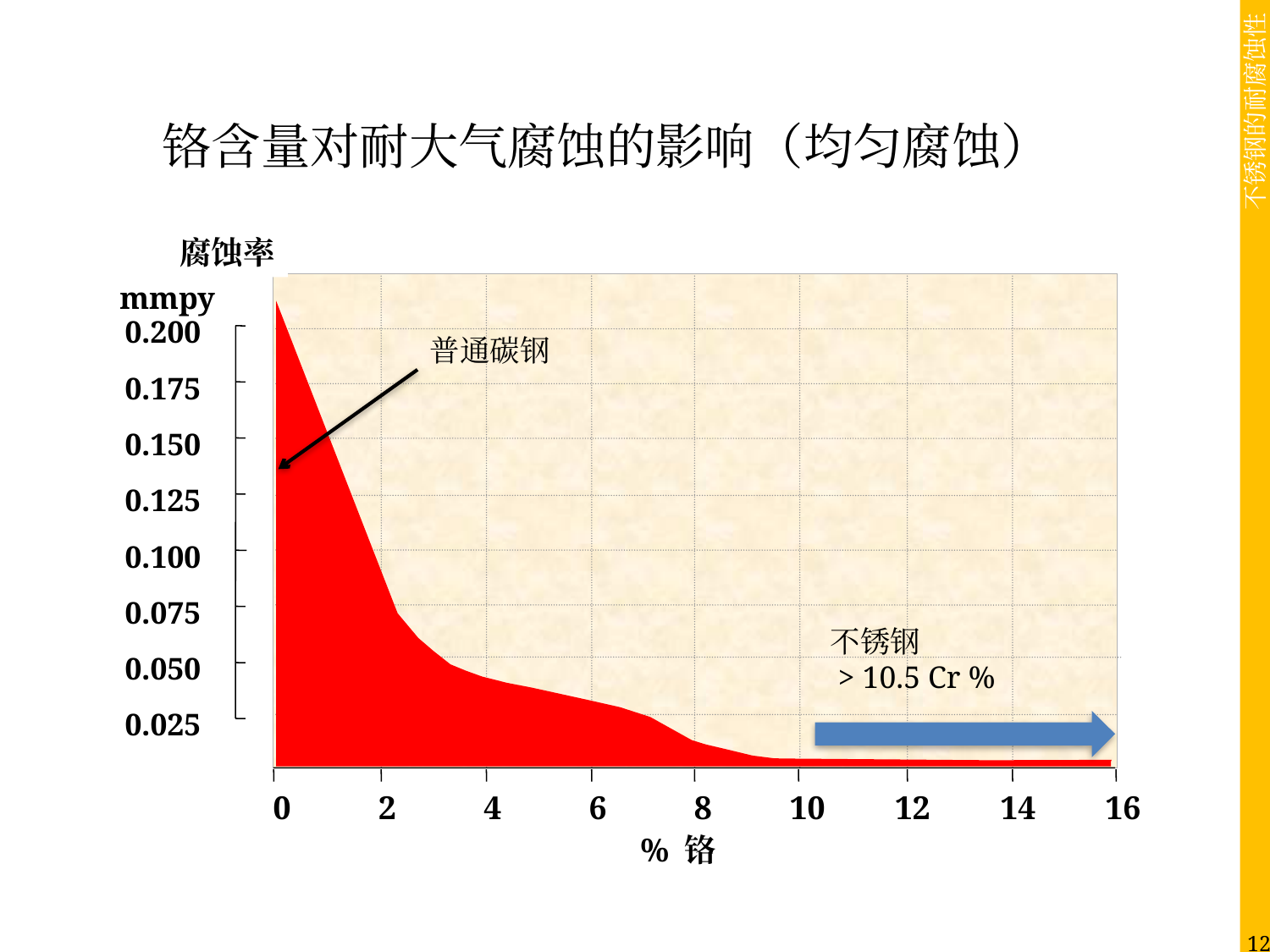

# 铬含量对耐大气腐蚀的影响（均匀腐蚀）
腐蚀率

mmpy

0.200

0.175

0.150

0.125

0.100

0.075

0.050

0.025

0
2
4
6
8
10
12
14
16
% 铬
不锈钢
 > 10.5 Cr %

普通碳钢
12